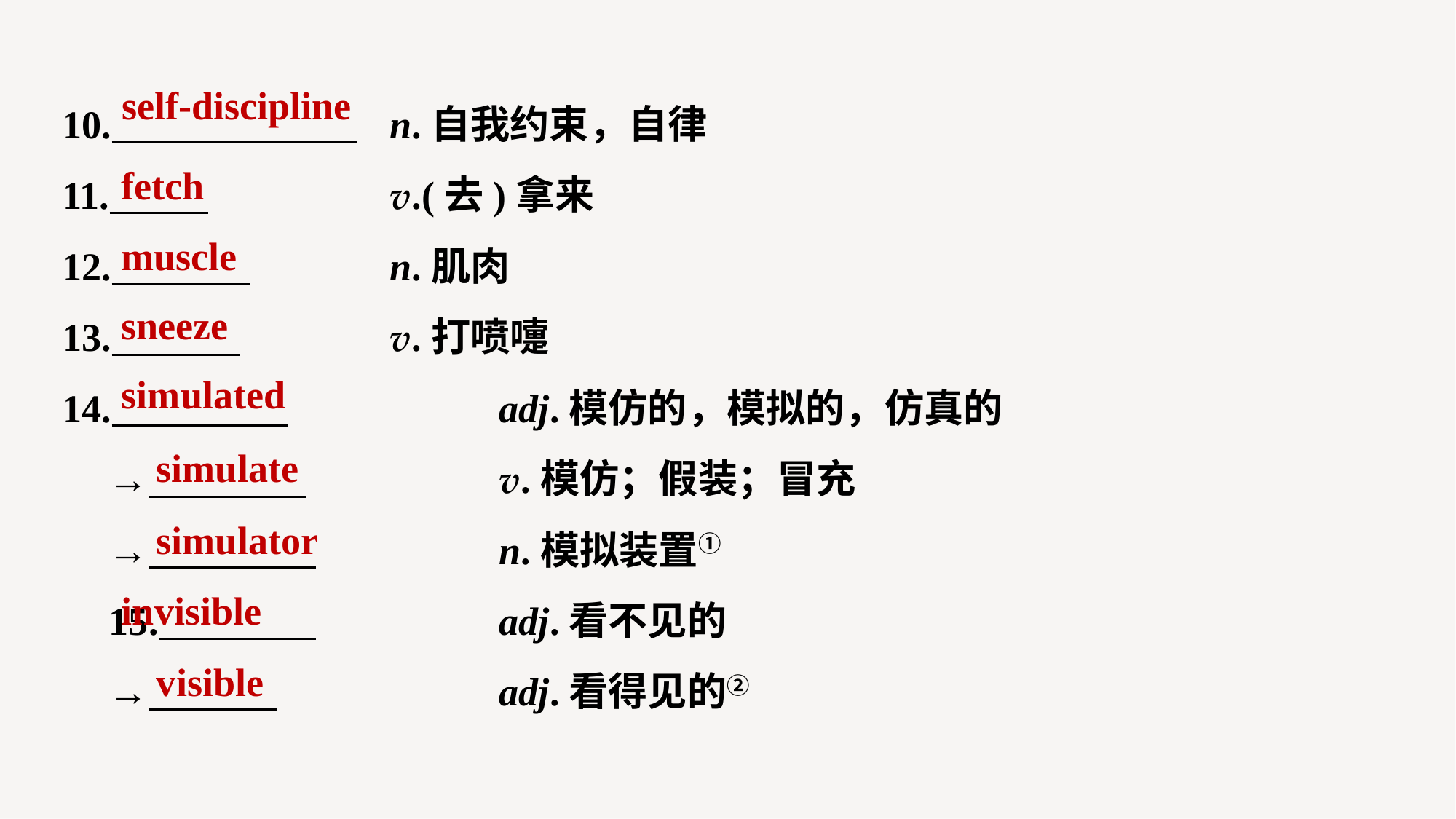

10.                         	n.自我约束，自律
11.           		v.(去)拿来
12.               		n.肌肉
13.              		v.打喷嚏
14.                   		adj.模仿的，模拟的，仿真的
→                 		v.模仿；假装；冒充
→                  		n.模拟装置①
15.                 		adj.看不见的
→              		adj.看得见的②
self-discipline
fetch
muscle
sneeze
simulated
simulate
simulator
invisible
visible